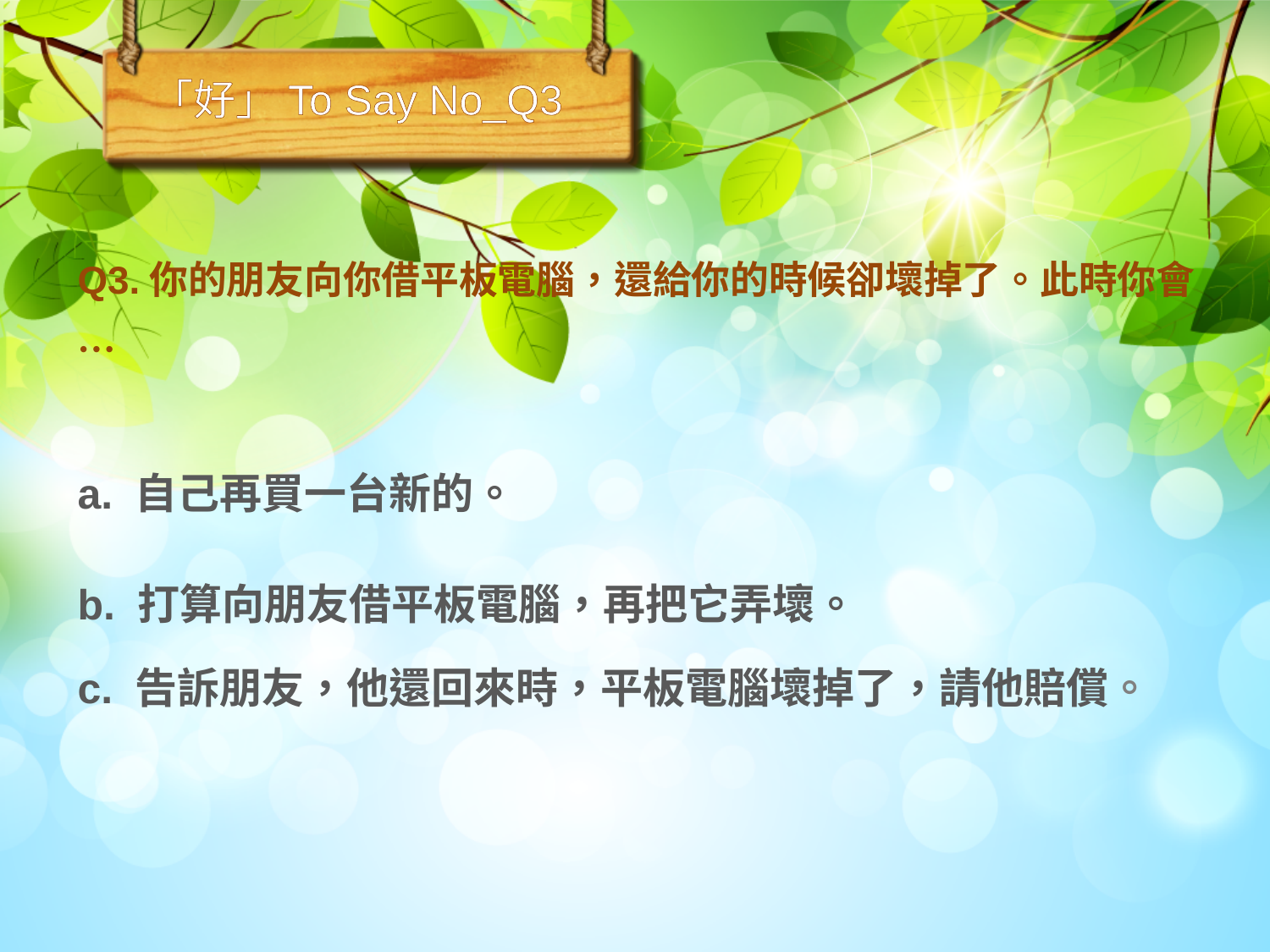

「好」To Say No_Q3
Q3.你的朋友向你借平板電腦，還給你的時候卻壞掉了。此時你會…

a. 自己再買一台新的。
b. 打算向朋友借平板電腦，再把它弄壞。
c. 告訴朋友，他還回來時，平板電腦壞掉了，請他賠償。